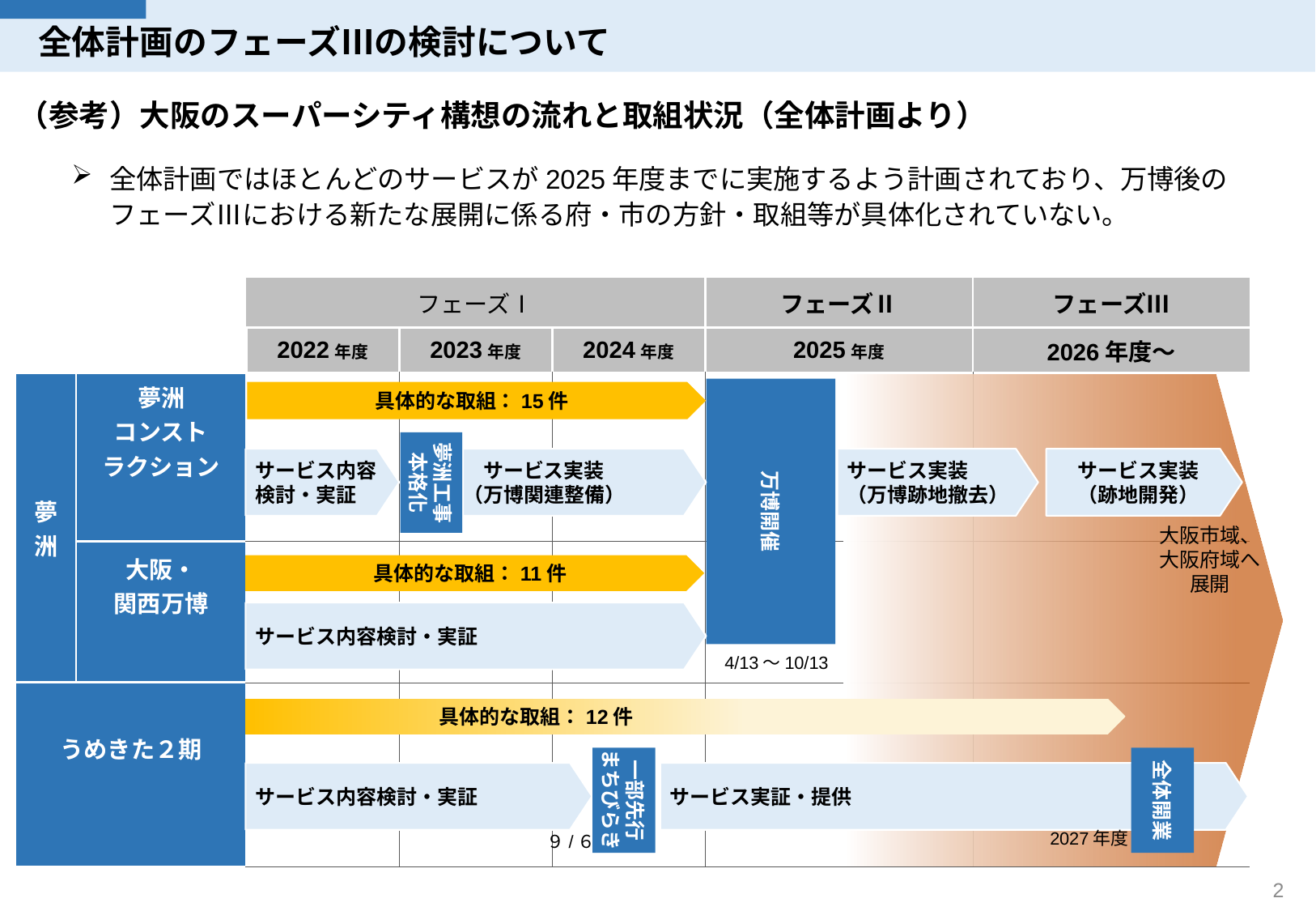

# 全体計画のフェーズⅢの検討について

（参考）大阪のスーパーシティ構想の流れと取組状況（全体計画より）

全体計画ではほとんどのサービスが2025年度までに実施するよう計画されており、万博後のフェーズⅢにおける新たな展開に係る府・市の方針・取組等が具体化されていない。
|  |  | フェーズⅠ |  |  | フェーズⅡ | フェーズⅢ |
| --- | --- | --- | --- | --- | --- | --- |
|  |  | 2022年度 | 2023年度 | 2024年度 | 2025年度 | 2026年度～ |
| 夢洲 | 夢洲 コンスト ラクション |  |  |  |  |  |
|  | 大阪・ 関西万博 |  |  |  |  |  |
| うめきた２期 |  |  |  |  |  |  |

万博開催
具体的な取組：15件
夢洲工事
本格化
サービス内容検討・実証
　サービス実装
（万博関連整備）
サービス実装
（万博跡地撤去）
サービス実装
（跡地開発）
大阪市域、
大阪府域へ
展開
具体的な取組：11件
サービス内容検討・実証
　4/13～10/13
　　　　　　　　　具体的な取組：12件
一部先行
まちびらき
全体開業
サービス内容検討・実証
サービス実証・提供
2027年度
９/６
2